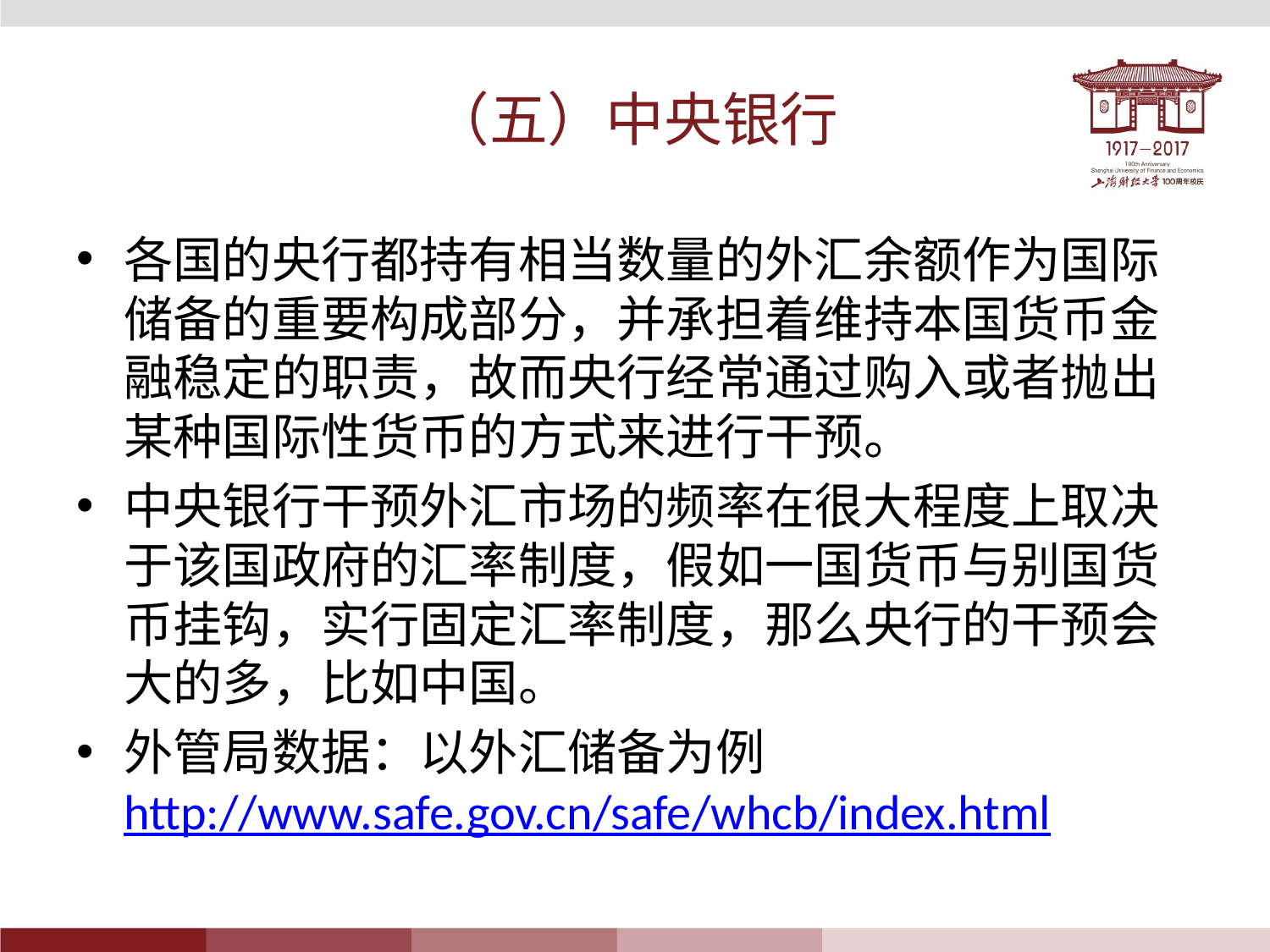

# （五）中央银行
各国的央行都持有相当数量的外汇余额作为国际储备的重要构成部分，并承担着维持本国货币金融稳定的职责，故而央行经常通过购入或者抛出某种国际性货币的方式来进行干预。
中央银行干预外汇市场的频率在很大程度上取决于该国政府的汇率制度，假如一国货币与别国货币挂钩，实行固定汇率制度，那么央行的干预会大的多，比如中国。
外管局数据：以外汇储备为例http://www.safe.gov.cn/safe/whcb/index.html